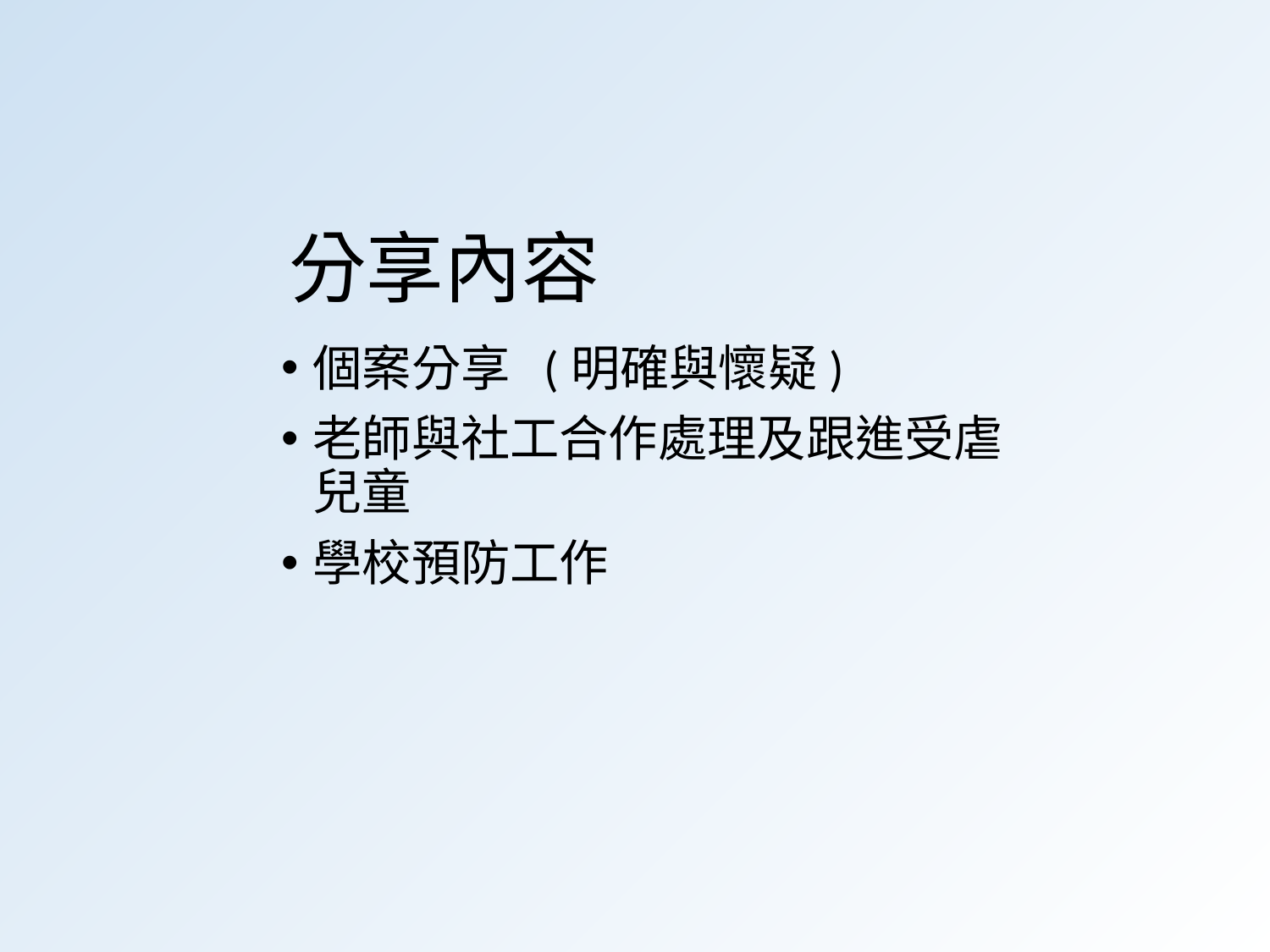

# 分享內容
個案分享  (明確與懷疑)
老師與社工合作處理及跟進受虐兒童
學校預防工作